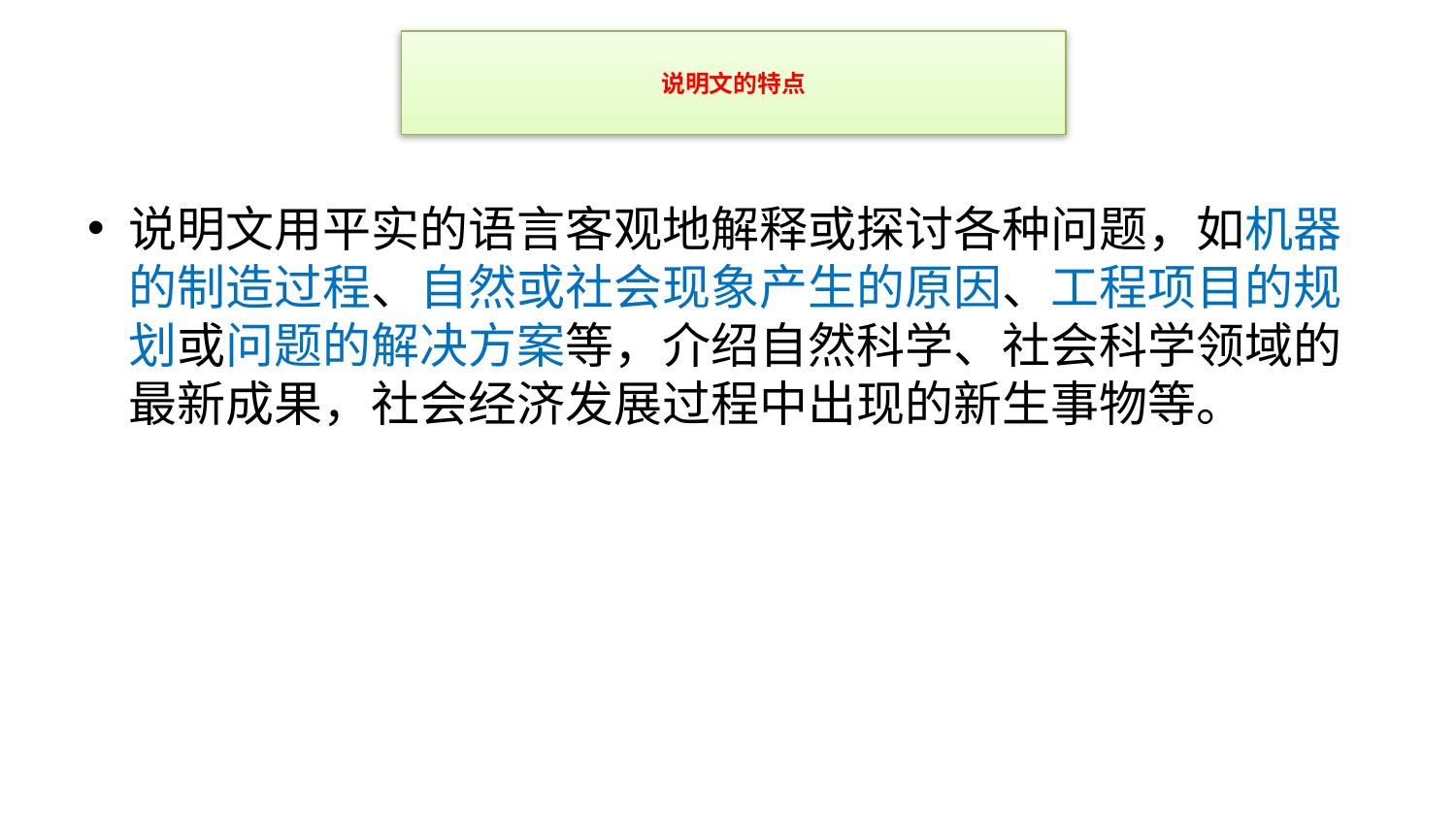

# 说明文的特点
说明文用平实的语言客观地解释或探讨各种问题，如机器的制造过程、自然或社会现象产生的原因、工程项目的规划或问题的解决方案等，介绍自然科学、社会科学领域的最新成果，社会经济发展过程中出现的新生事物等。